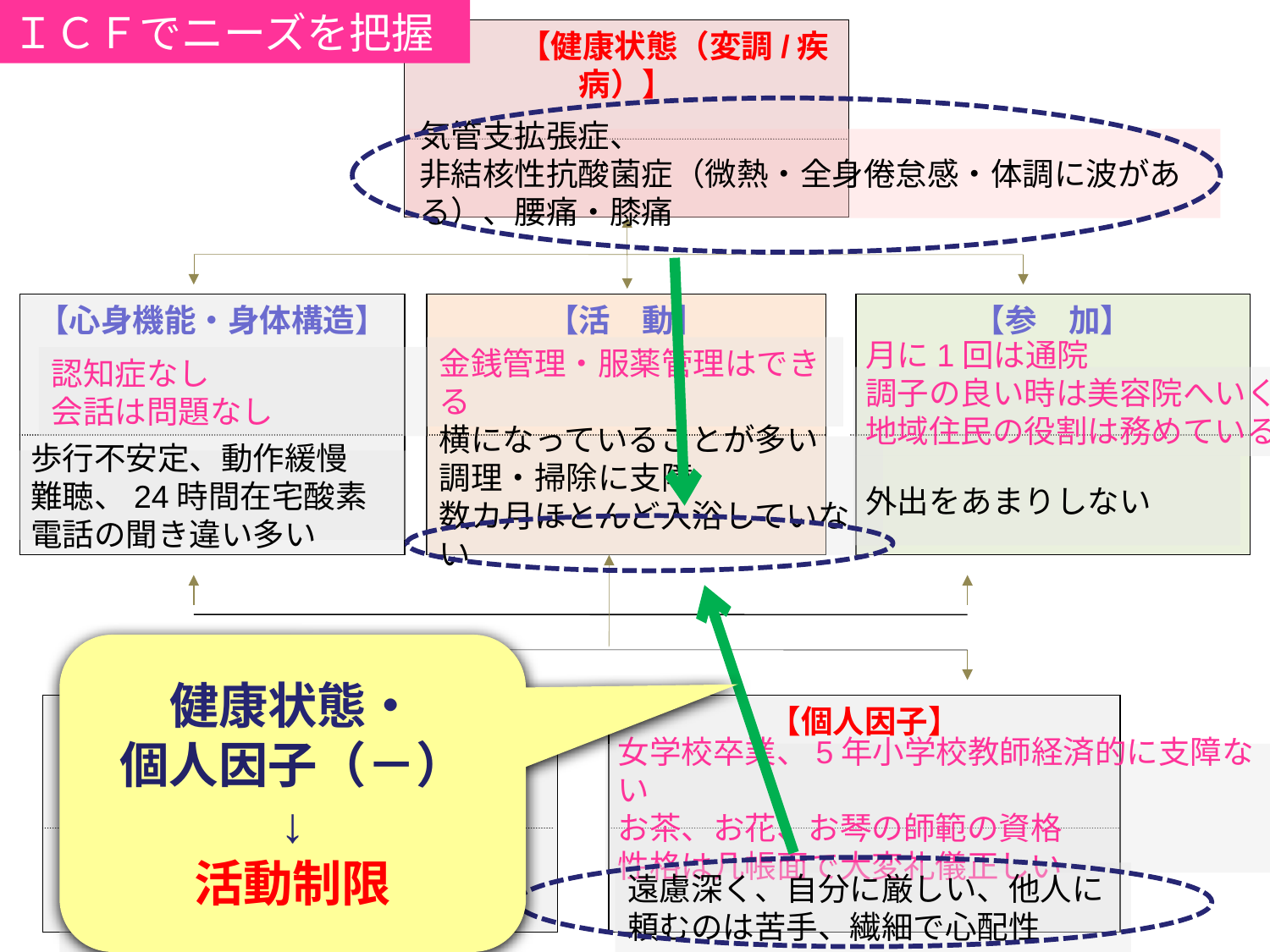

ＩＣＦでニーズを把握
　　　【健康状態（変調/疾病）】

【心身機能・身体構造】

【活　動】

【参　加】

【環境因子】

【個人因子】

気管支拡張症、
非結核性抗酸菌症（微熱・全身倦怠感・体調に波がある）、腰痛・膝痛

金銭管理・服薬管理はできる
認知症なし
会話は問題なし
月に1回は通院
調子の良い時は美容院へいく
地域住民の役割は務めている

横になっていることが多い
調理・掃除に支障
数カ月ほとんど入浴していない
歩行不安定、動作緩慢
難聴、24時間在宅酸素
電話の聞き違い多い
外出をあまりしない

健康状態・
個人因子（－）
↓
活動制限
女学校卒業、5年小学校教師経済的に支障ない
お茶、お花、お琴の師範の資格
性格は几帳面で大変礼儀正しい
人：子ども・孫との関係は良好
　　　通院は長男嫁が送迎する
環：介護サービス（訪問介護・・）

人：夫は4年前に死去
遠慮深く、自分に厳しい、他人に頼むのは苦手、繊細で心配性